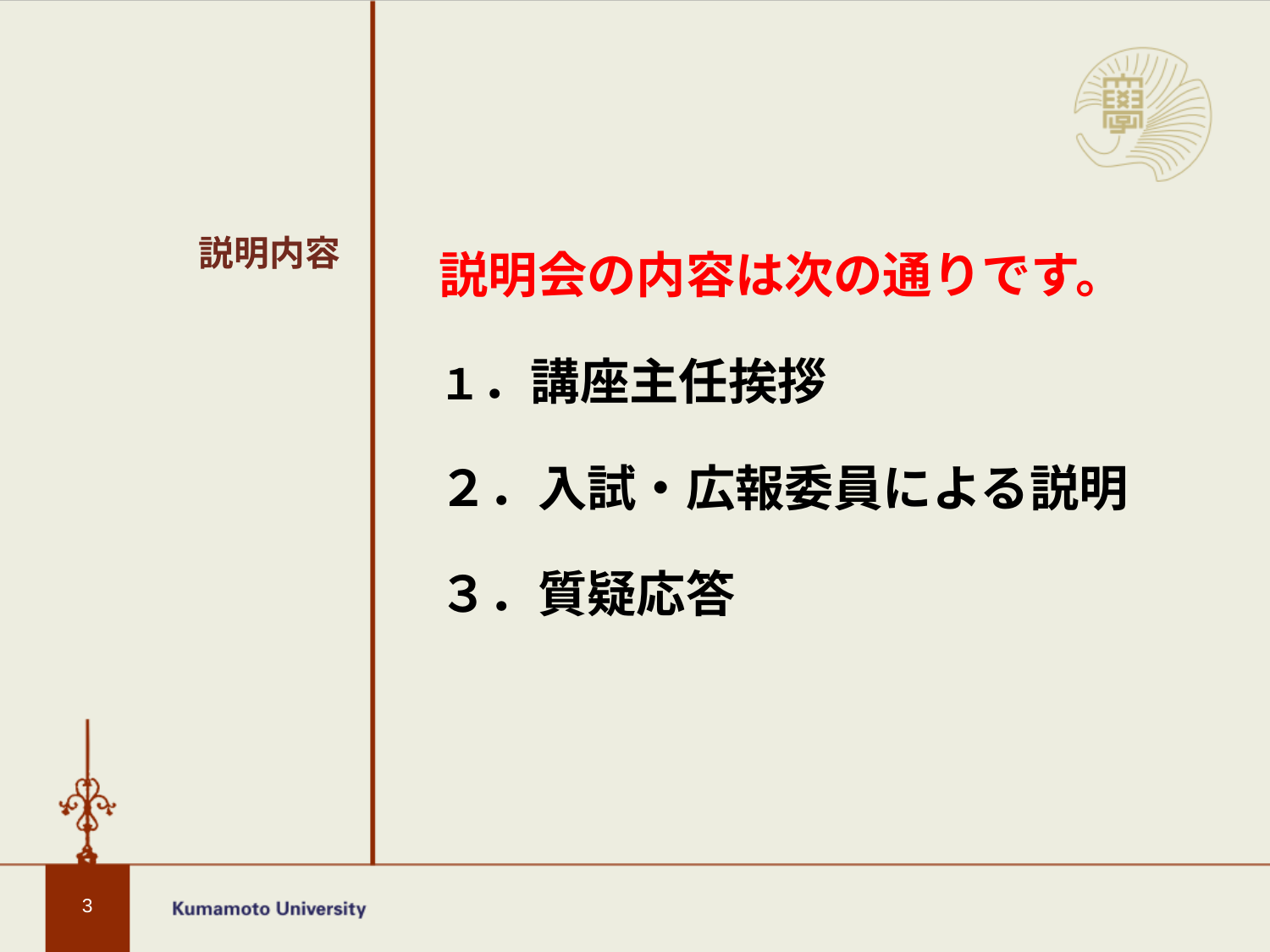

説明会の内容は次の通りです。
１．講座主任挨拶
２．入試・広報委員による説明
３．質疑応答
説明内容